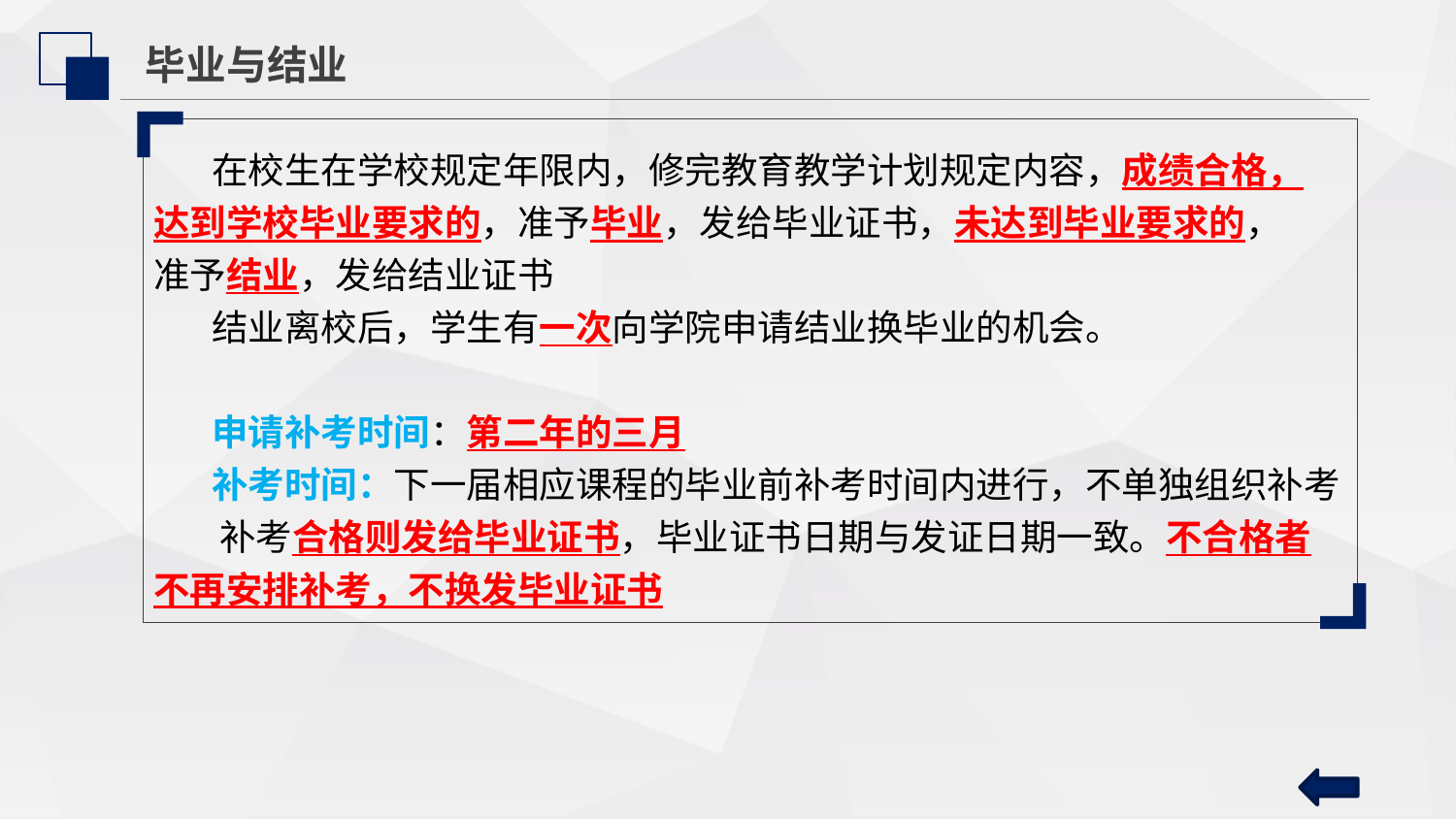

毕业与结业

      在校生在学校规定年限内，修完教育教学计划规定内容，成绩合格，
达到学校毕业要求的，准予毕业，发给毕业证书，未达到毕业要求的，
准予结业，发给结业证书
      结业离校后，学生有一次向学院申请结业换毕业的机会。

      申请补考时间：第二年的三月
      补考时间：下一届相应课程的毕业前补考时间内进行，不单独组织补考
       补考合格则发给毕业证书，毕业证书日期与发证日期一致。不合格者
不再安排补考，不换发毕业证书